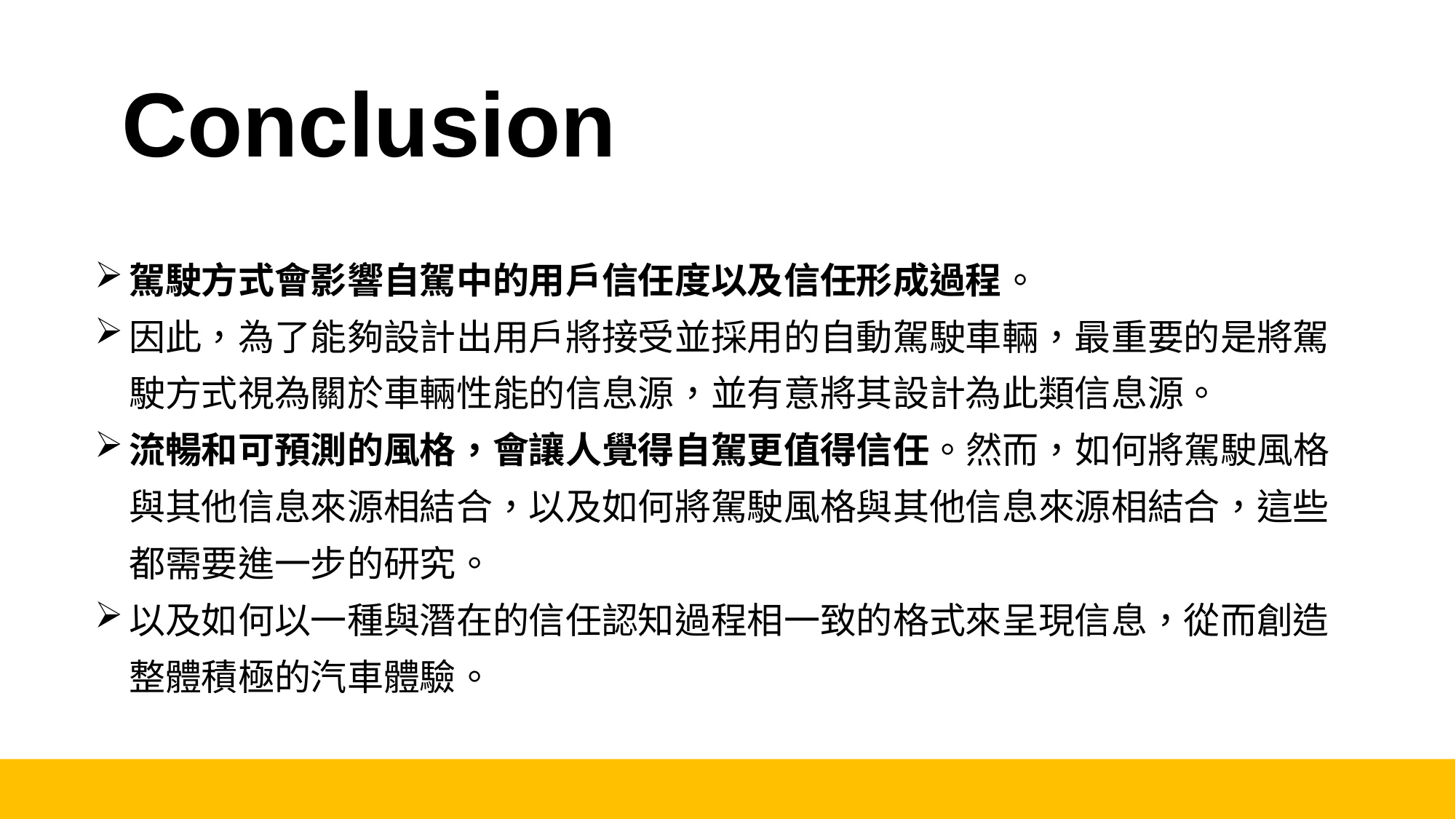

Conclusion
駕駛方式會影響自駕中的用戶信任度以及信任形成過程。
因此，為了能夠設計出用戶將接受並採用的自動駕駛車輛，最重要的是將駕駛方式視為關於車輛性能的信息源，並有意將其設計為此類信息源。
流暢和可預測的風格，會讓人覺得自駕更值得信任。然而，如何將駕駛風格與其他信息來源相結合，以及如何將駕駛風格與其他信息來源相結合，這些都需要進一步的研究。
以及如何以一種與潛在的信任認知過程相一致的格式來呈現信息，從而創造整體積極的汽車體驗。

24